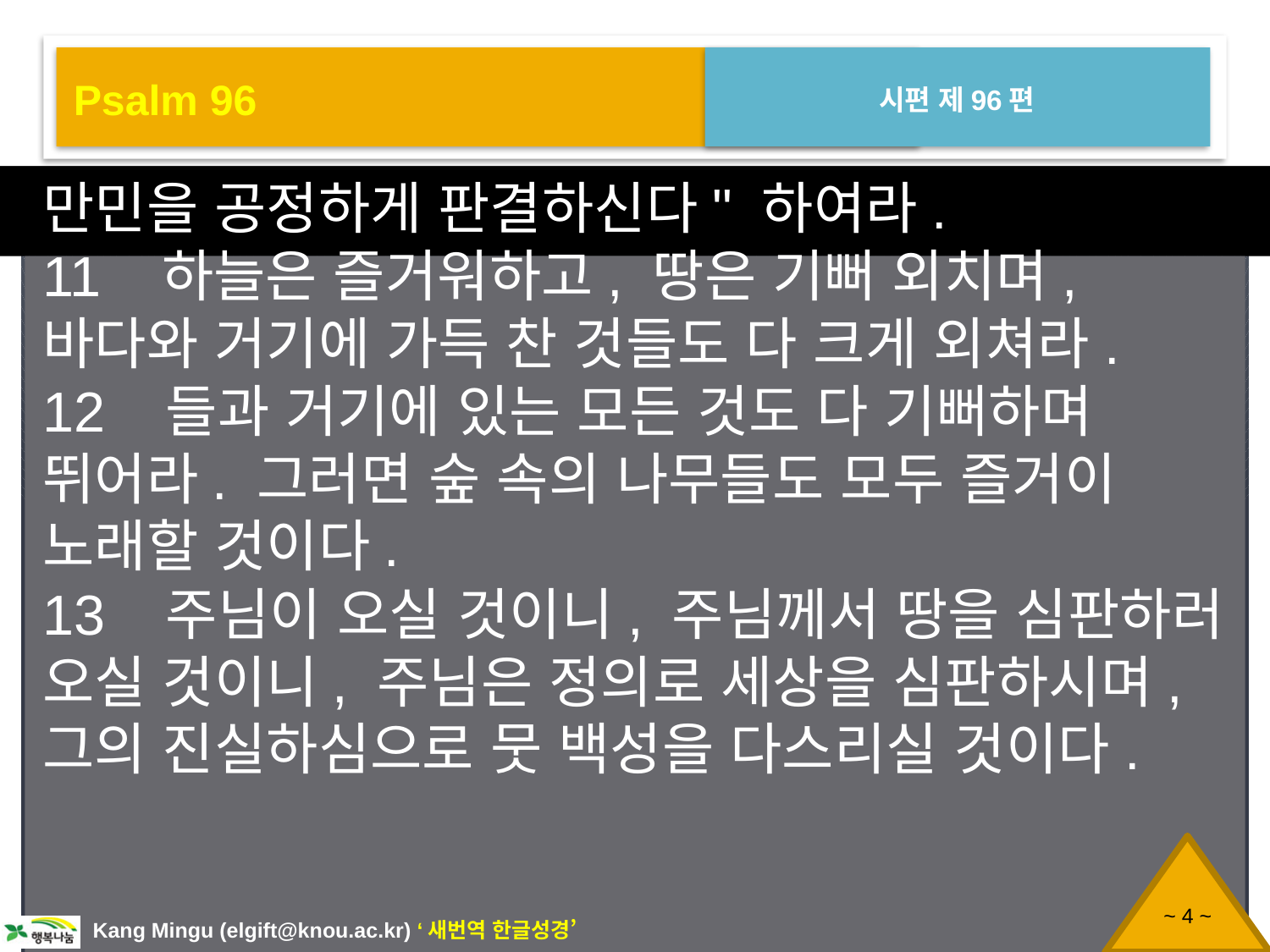

Psalm 96
시편 제96편
만민을 공정하게 판결하신다" 하여라.
11   하늘은 즐거워하고, 땅은 기뻐 외치며, 바다와 거기에 가득 찬 것들도 다 크게 외쳐라.
12   들과 거기에 있는 모든 것도 다 기뻐하며 뛰어라. 그러면 숲 속의 나무들도 모두 즐거이 노래할 것이다.
13   주님이 오실 것이니, 주님께서 땅을 심판하러 오실 것이니, 주님은 정의로 세상을 심판하시며, 그의 진실하심으로 뭇 백성을 다스리실 것이다.